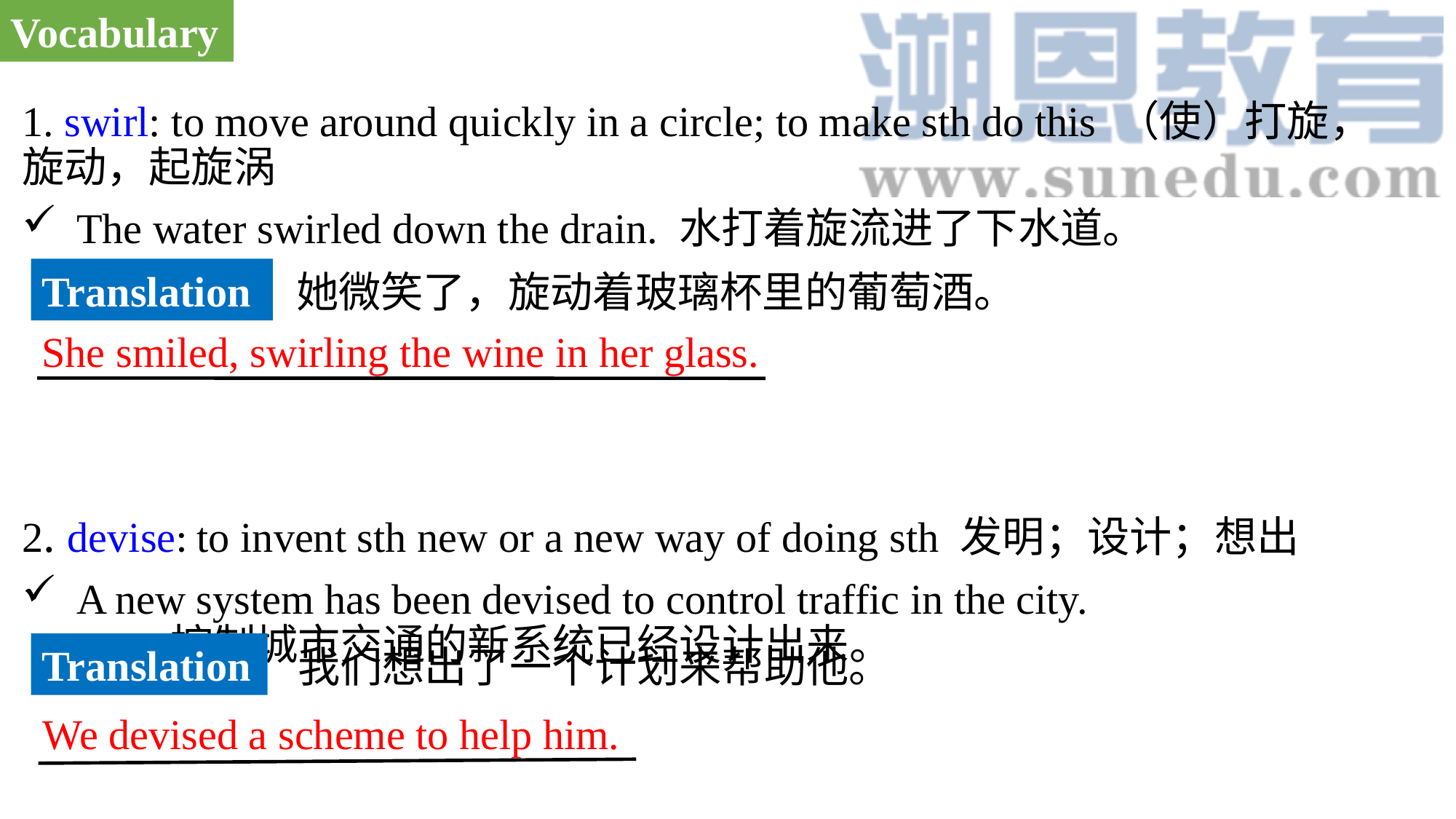

Vocabulary
1. swirl: to move around quickly in a circle; to make sth do this （使）打旋，旋动，起旋涡
The water swirled down the drain. 水打着旋流进了下水道。

2. devise: to invent sth new or a new way of doing sth 发明；设计；想出
A new system has been devised to control traffic in the city.                                      控制城市交通的新系统已经设计出来。
Translation
她微笑了，旋动着玻璃杯里的葡萄酒。
She smiled, swirling the wine in her glass.
Translation
 我们想出了一个计划来帮助他。
We devised a scheme to help him.